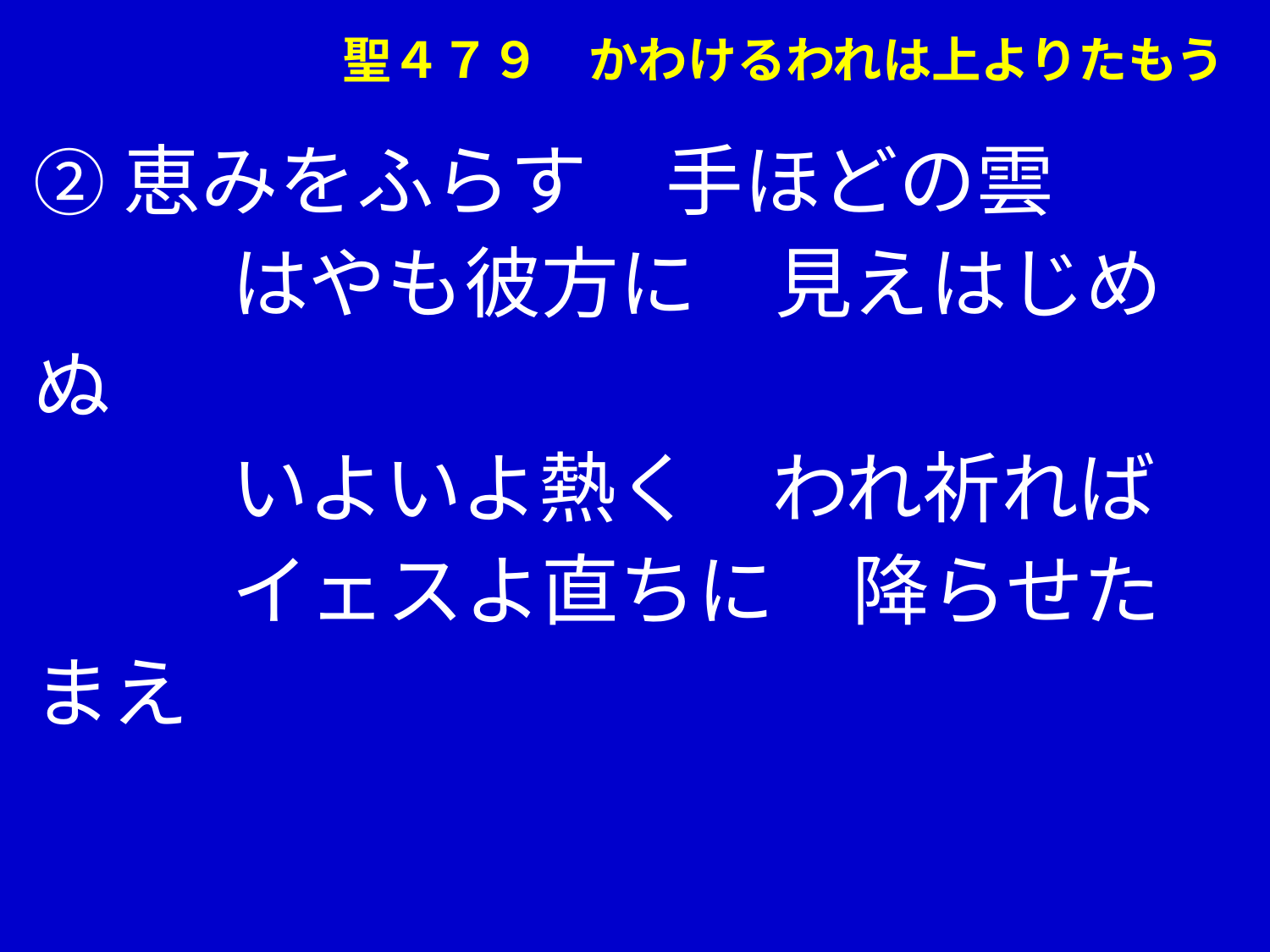

聖４７９　かわけるわれは上よりたもう
②恵みをふらす　手ほどの雲
	   はやも彼方に　見えはじめぬ
	   いよいよ熱く　われ祈れば
	   イェスよ直ちに　降らせたまえ